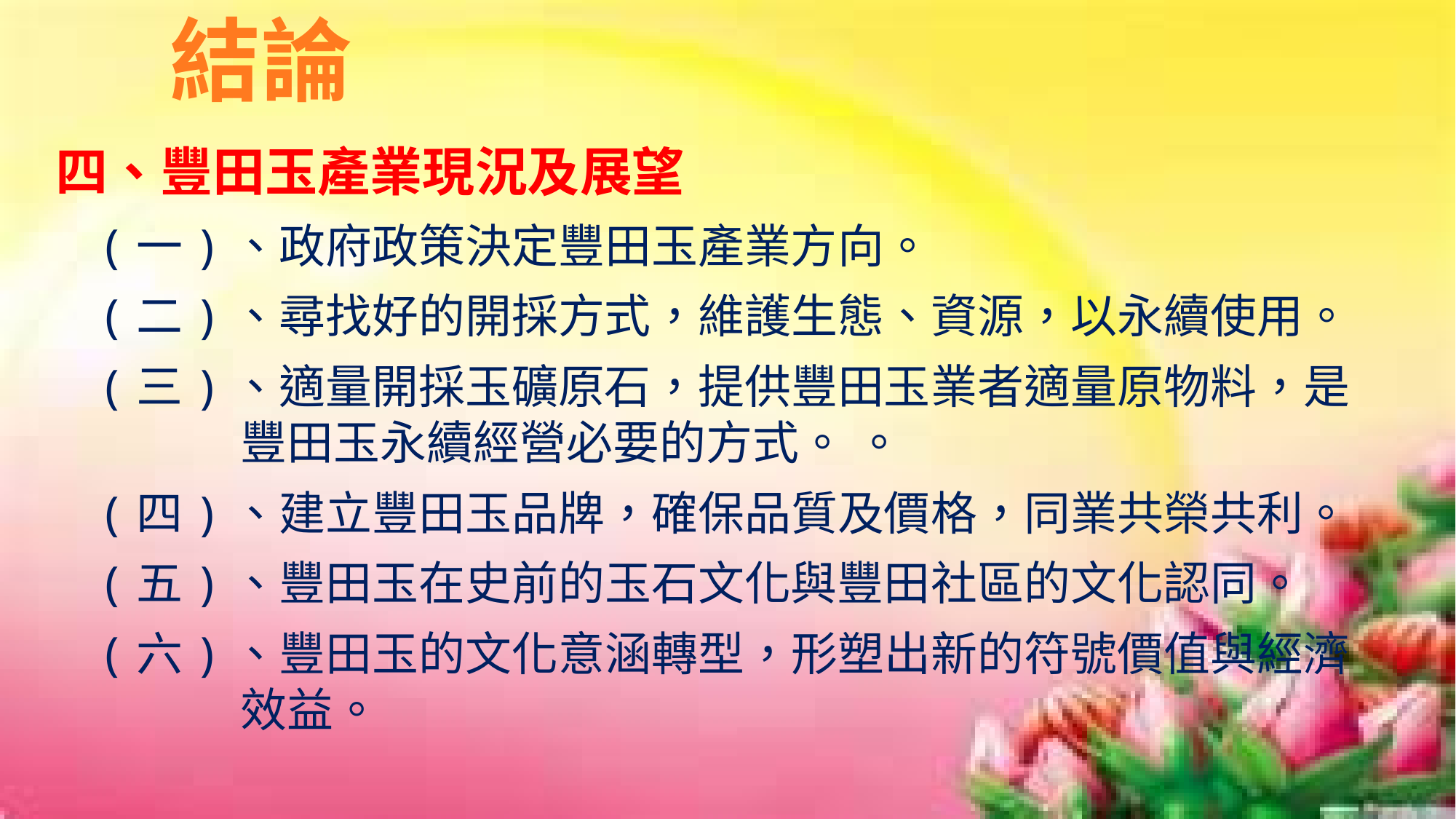

# 結論
四、豐田玉產業現況及展望
(一)、政府政策決定豐田玉產業方向。
(二)、尋找好的開採方式，維護生態、資源，以永續使用。
(三)、適量開採玉礦原石，提供豐田玉業者適量原物料，是豐田玉永續經營必要的方式。 。
(四)、建立豐田玉品牌，確保品質及價格，同業共榮共利。
(五)、豐田玉在史前的玉石文化與豐田社區的文化認同。
(六)、豐田玉的文化意涵轉型，形塑出新的符號價值與經濟效益。